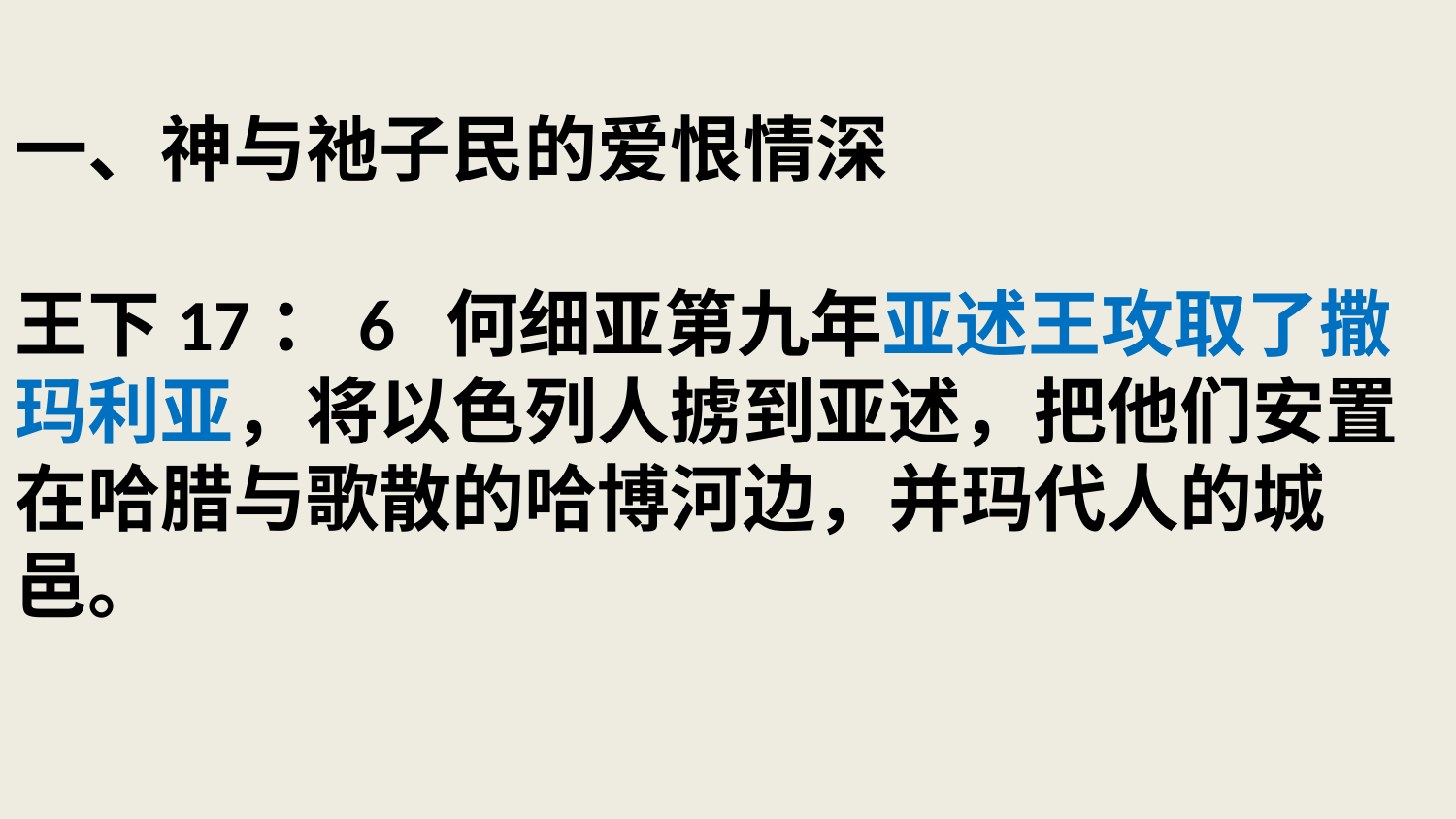

# 一、神与祂子民的爱恨情深 王下17：6  何细亚第九年亚述王攻取了撒玛利亚，将以色列人掳到亚述，把他们安置在哈腊与歌散的哈博河边，并玛代人的城邑。